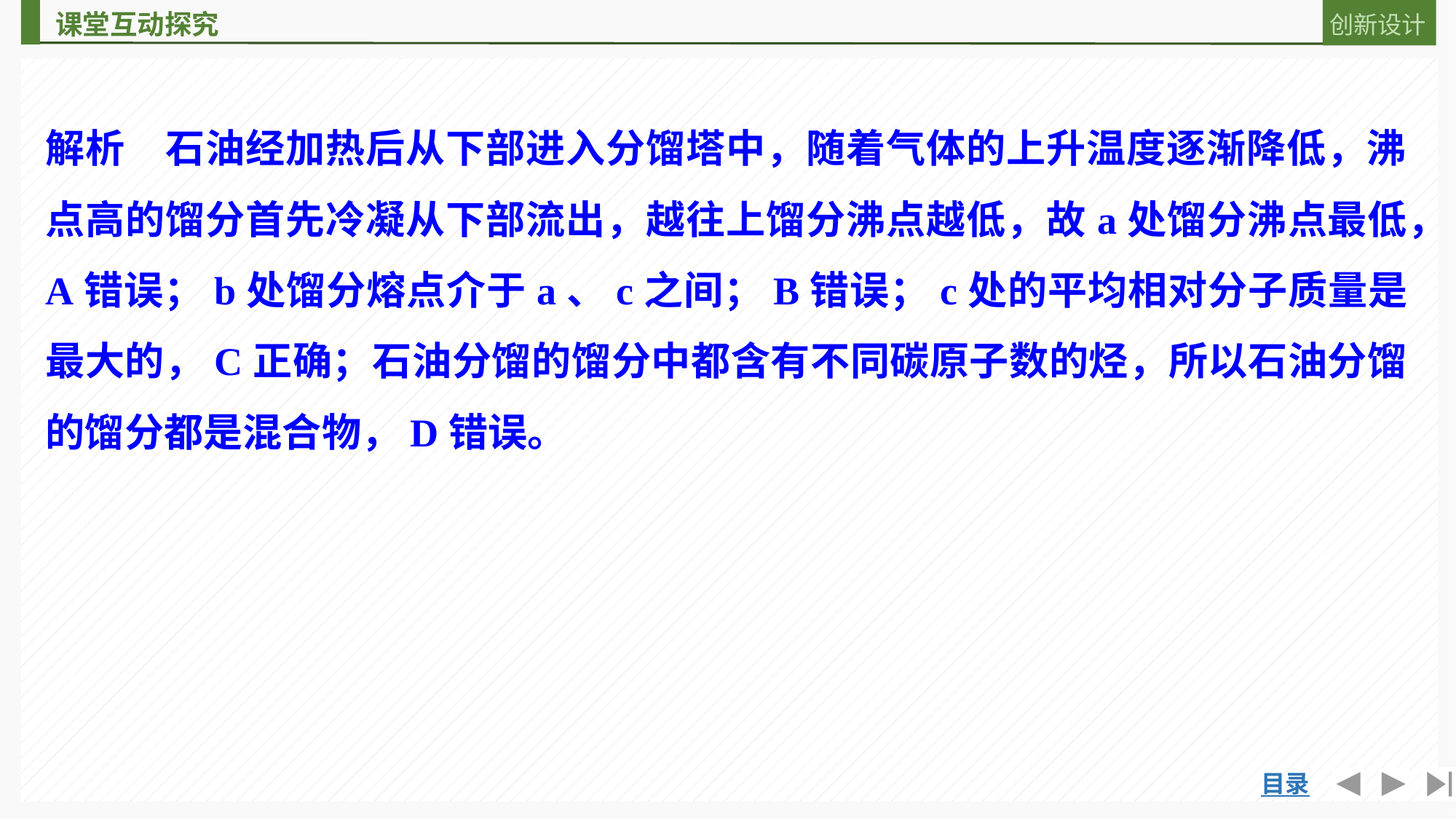

解析　石油经加热后从下部进入分馏塔中，随着气体的上升温度逐渐降低，沸点高的馏分首先冷凝从下部流出，越往上馏分沸点越低，故a处馏分沸点最低，A错误；b处馏分熔点介于a、c之间；B错误；c处的平均相对分子质量是最大的，C正确；石油分馏的馏分中都含有不同碳原子数的烃，所以石油分馏的馏分都是混合物，D错误。